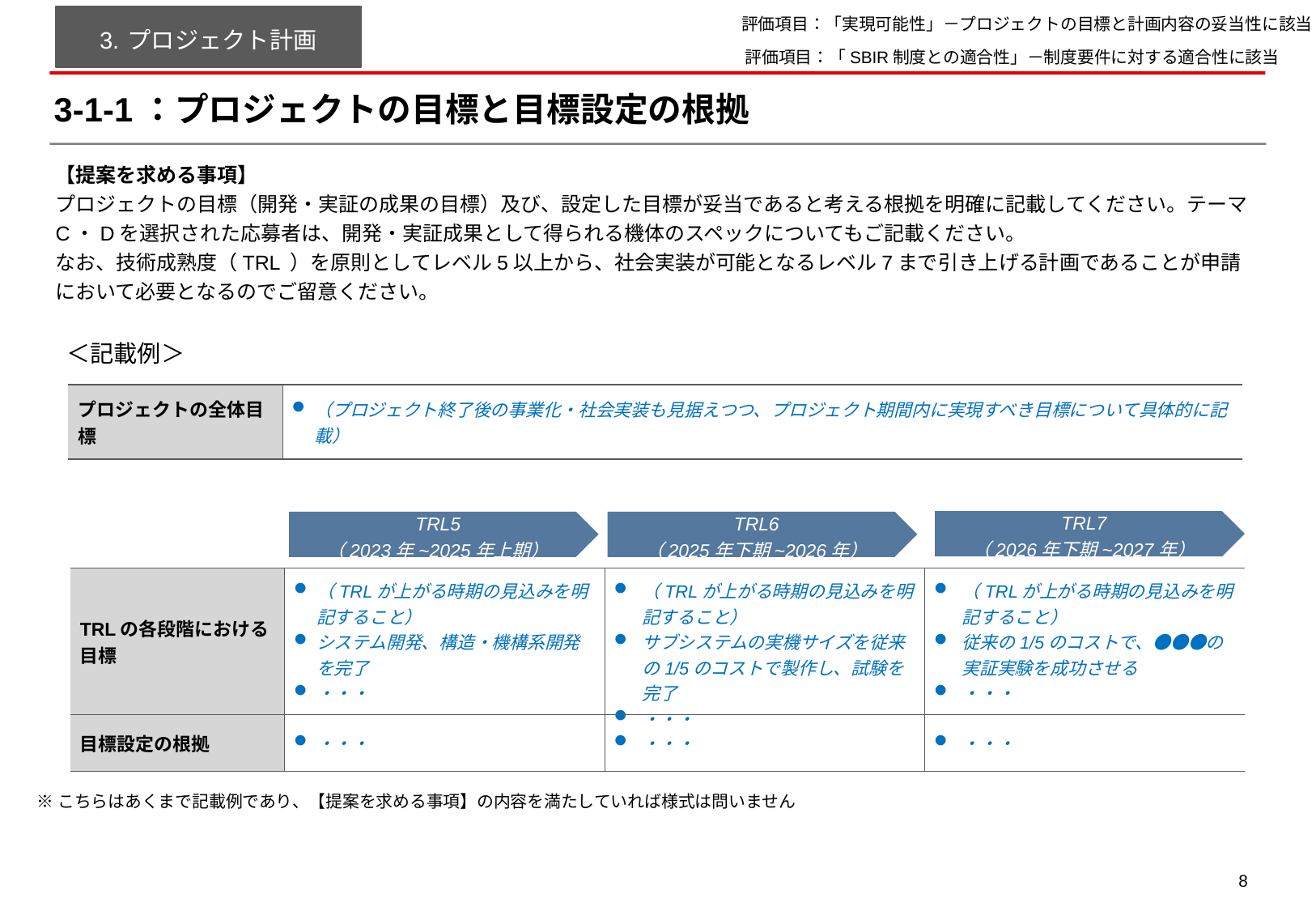

評価項目：「実現可能性」－プロジェクトの目標と計画内容の妥当性に該当
プロジェクト計画
評価項目：「SBIR制度との適合性」－制度要件に対する適合性に該当
# 3-1-1：プロジェクトの目標と目標設定の根拠
【提案を求める事項】
プロジェクトの目標（開発・実証の成果の目標）及び、設定した目標が妥当であると考える根拠を明確に記載してください。テーマC・Dを選択された応募者は、開発・実証成果として得られる機体のスペックについてもご記載ください。
なお、技術成熟度（TRL ）を原則としてレベル5以上から、社会実装が可能となるレベル7まで引き上げる計画であることが申請において必要となるのでご留意ください。
＜記載例＞
| プロジェクトの全体目標 | （プロジェクト終了後の事業化・社会実装も見据えつつ、プロジェクト期間内に実現すべき目標について具体的に記載） |
| --- | --- |
TRL7
（2026年下期~2027年）
TRL5
（2023年~2025年上期）
TRL6
（2025年下期~2026年）
| TRLの各段階における目標 | （TRLが上がる時期の見込みを明記すること） システム開発、構造・機構系開発を完了 ・・・ | （TRLが上がる時期の見込みを明記すること） サブシステムの実機サイズを従来の1/5のコストで製作し、試験を完了 ・・・ | （TRLが上がる時期の見込みを明記すること） 従来の1/5のコストで、●●●の実証実験を成功させる ・・・ |
| --- | --- | --- | --- |
| 目標設定の根拠 | ・・・ | ・・・ | ・・・ |
※こちらはあくまで記載例であり、【提案を求める事項】の内容を満たしていれば様式は問いません